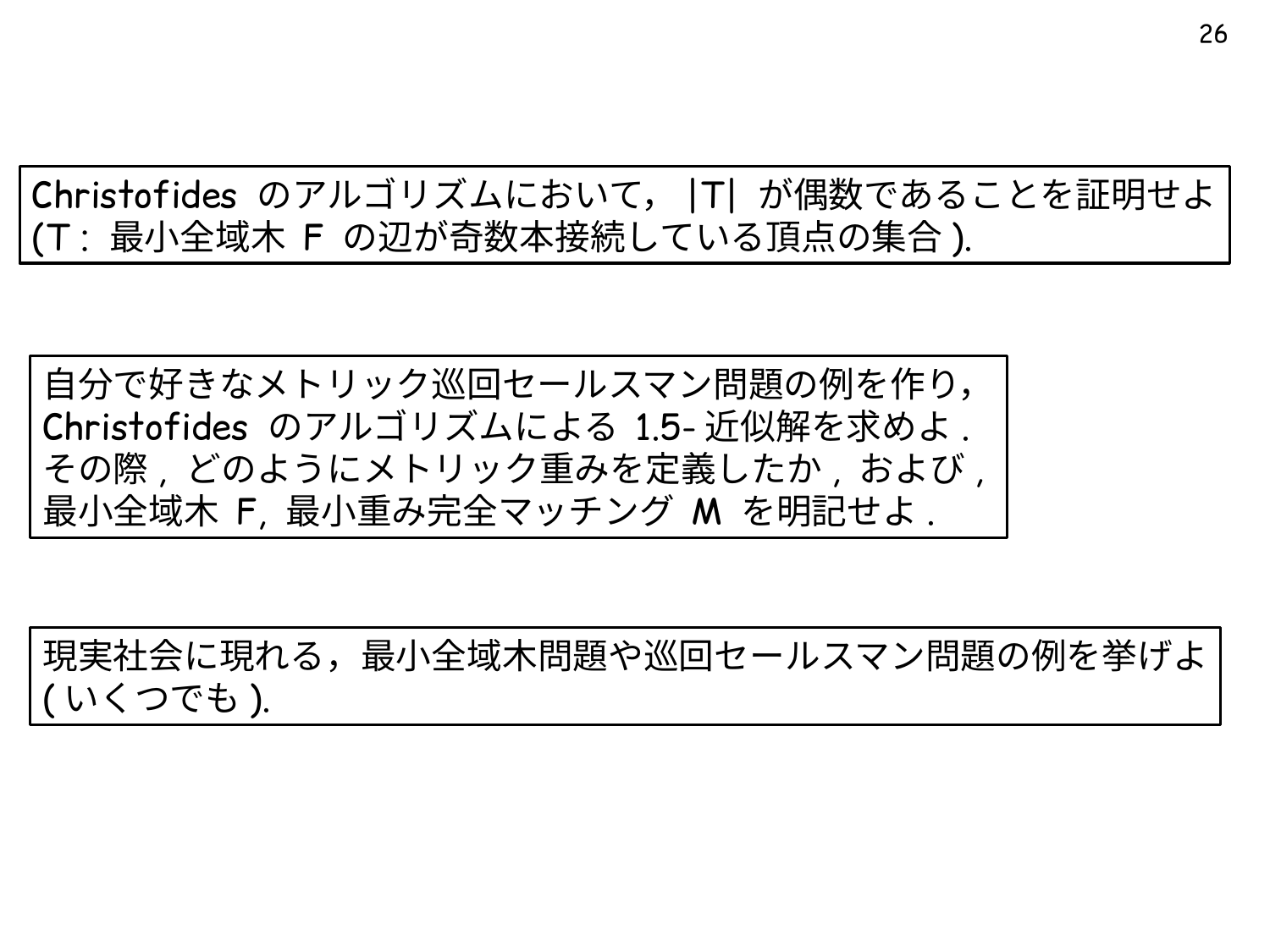

26
Christofides のアルゴリズムにおいて，|T| が偶数であることを証明せよ
(T : 最小全域木 F の辺が奇数本接続している頂点の集合).
自分で好きなメトリック巡回セールスマン問題の例を作り，
Christofides のアルゴリズムによる 1.5-近似解を求めよ.
その際, どのようにメトリック重みを定義したか, および,
最小全域木 F, 最小重み完全マッチング M を明記せよ.
現実社会に現れる，最小全域木問題や巡回セールスマン問題の例を挙げよ
(いくつでも).